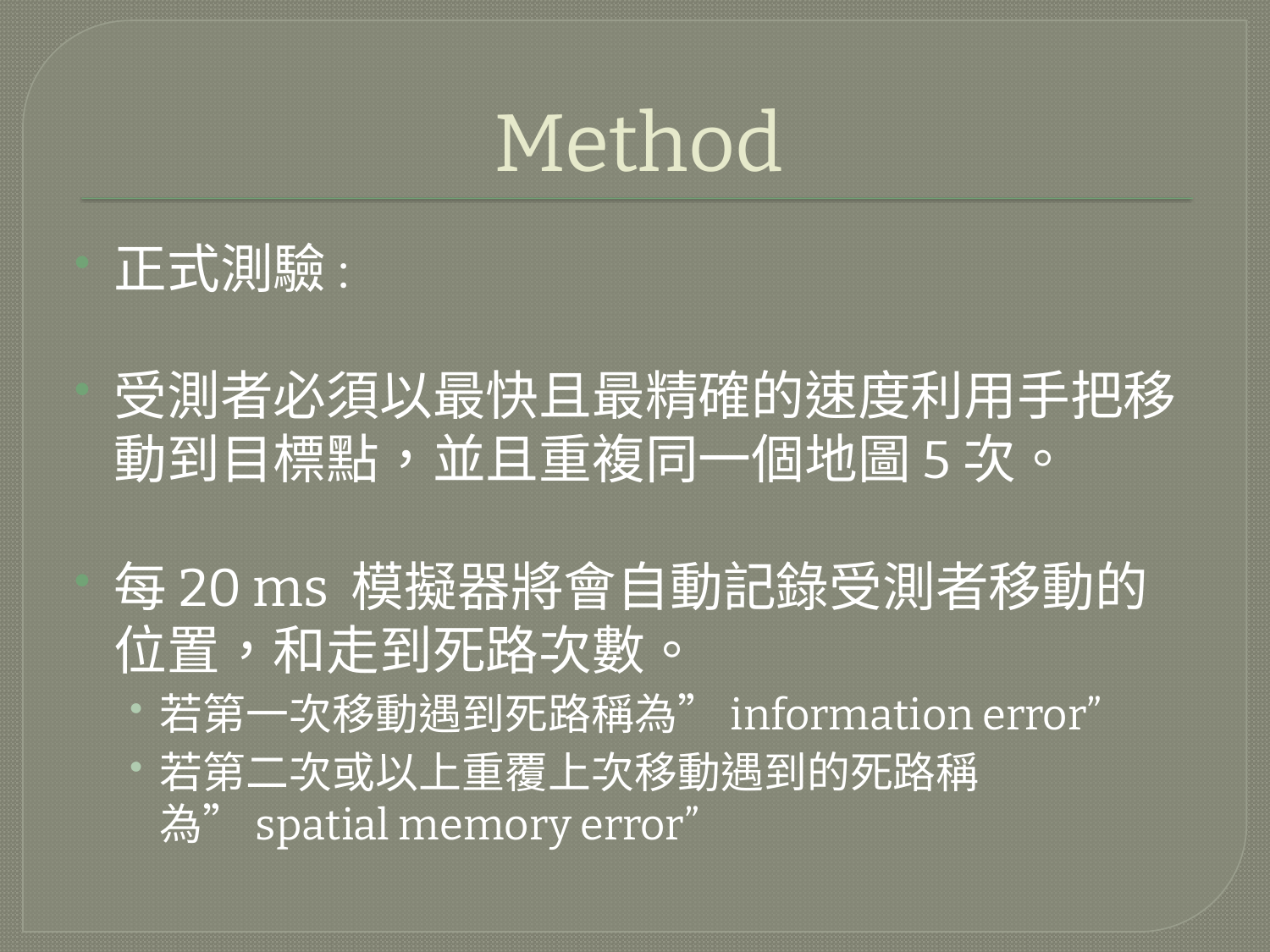

# Method
正式測驗:

受測者必須以最快且最精確的速度利用手把移動到目標點，並且重複同一個地圖5次。

每20 ms 模擬器將會自動記錄受測者移動的位置，和走到死路次數。
若第一次移動遇到死路稱為”information error”
若第二次或以上重覆上次移動遇到的死路稱為”spatial memory error”